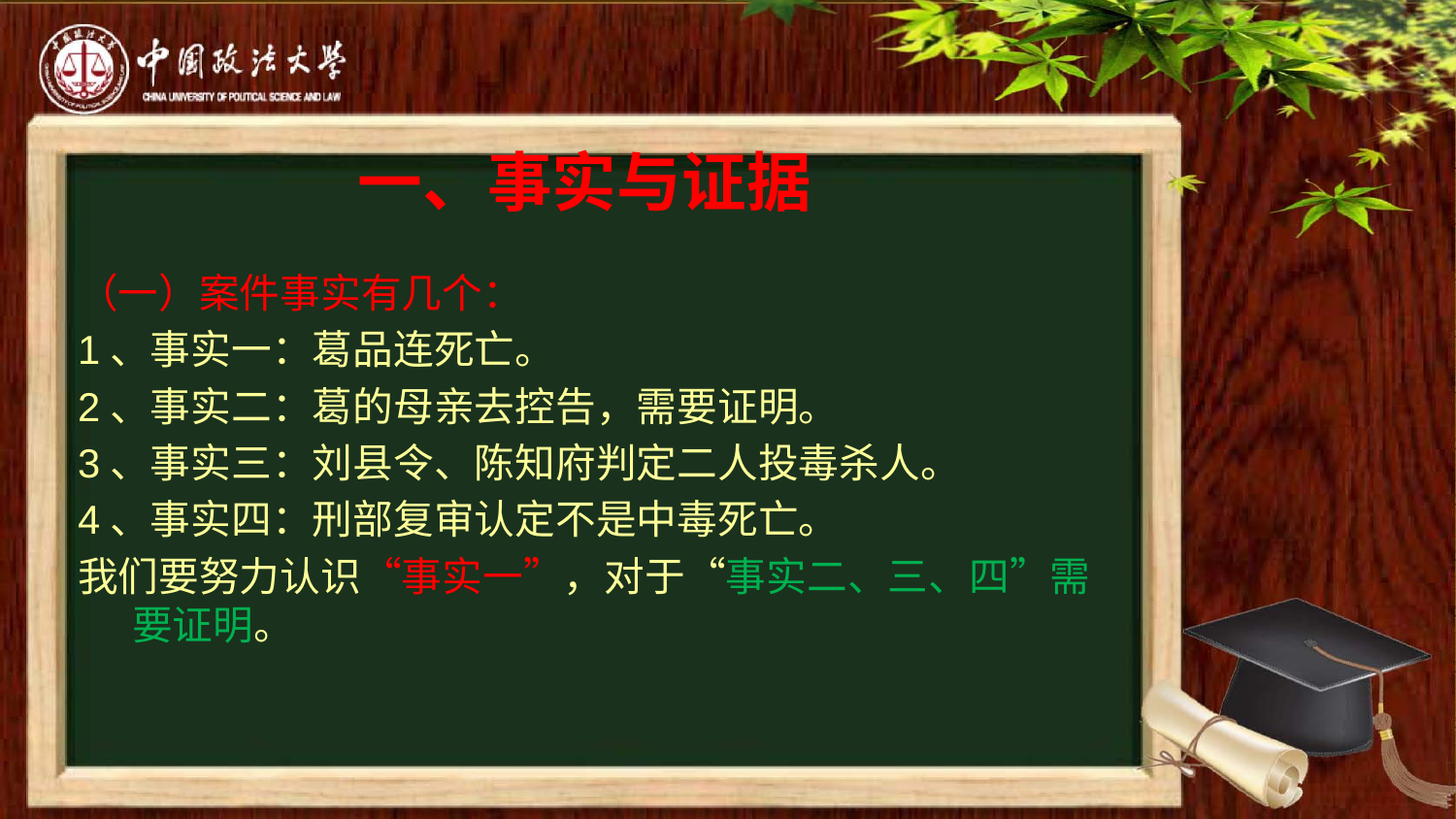

# 一、事实与证据
（一）案件事实有几个：
1、事实一：葛品连死亡。
2、事实二：葛的母亲去控告，需要证明。
3、事实三：刘县令、陈知府判定二人投毒杀人。
4、事实四：刑部复审认定不是中毒死亡。
我们要努力认识“事实一”，对于“事实二、三、四”需要证明。